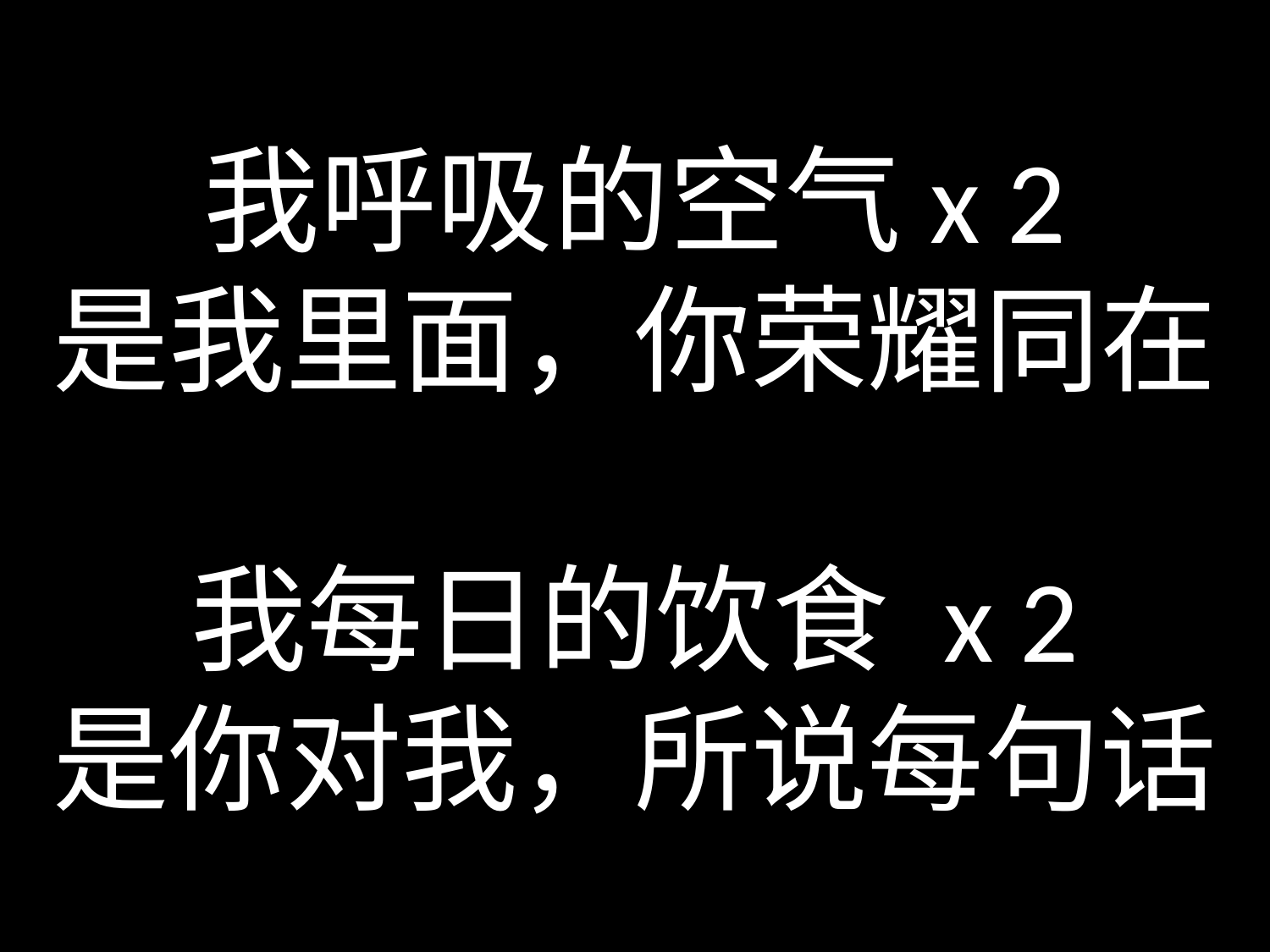

# 我呼吸的空气x 2 是我里面，你荣耀同在 我每日的饮食 x 2 是你对我，所说每句话